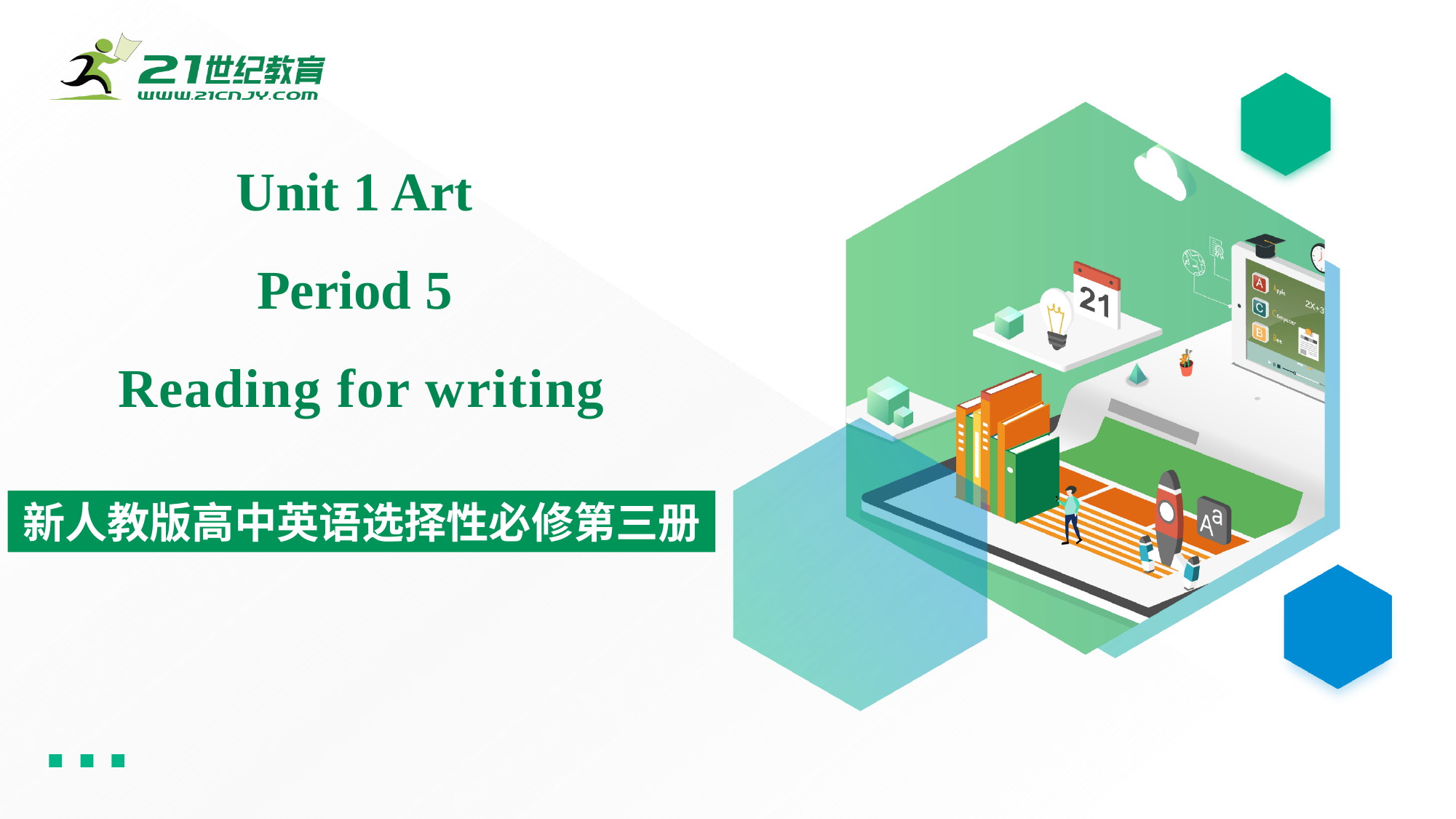

Unit 1 Art
Period 5
Reading for writing
新人教版高中英语选择性必修第三册